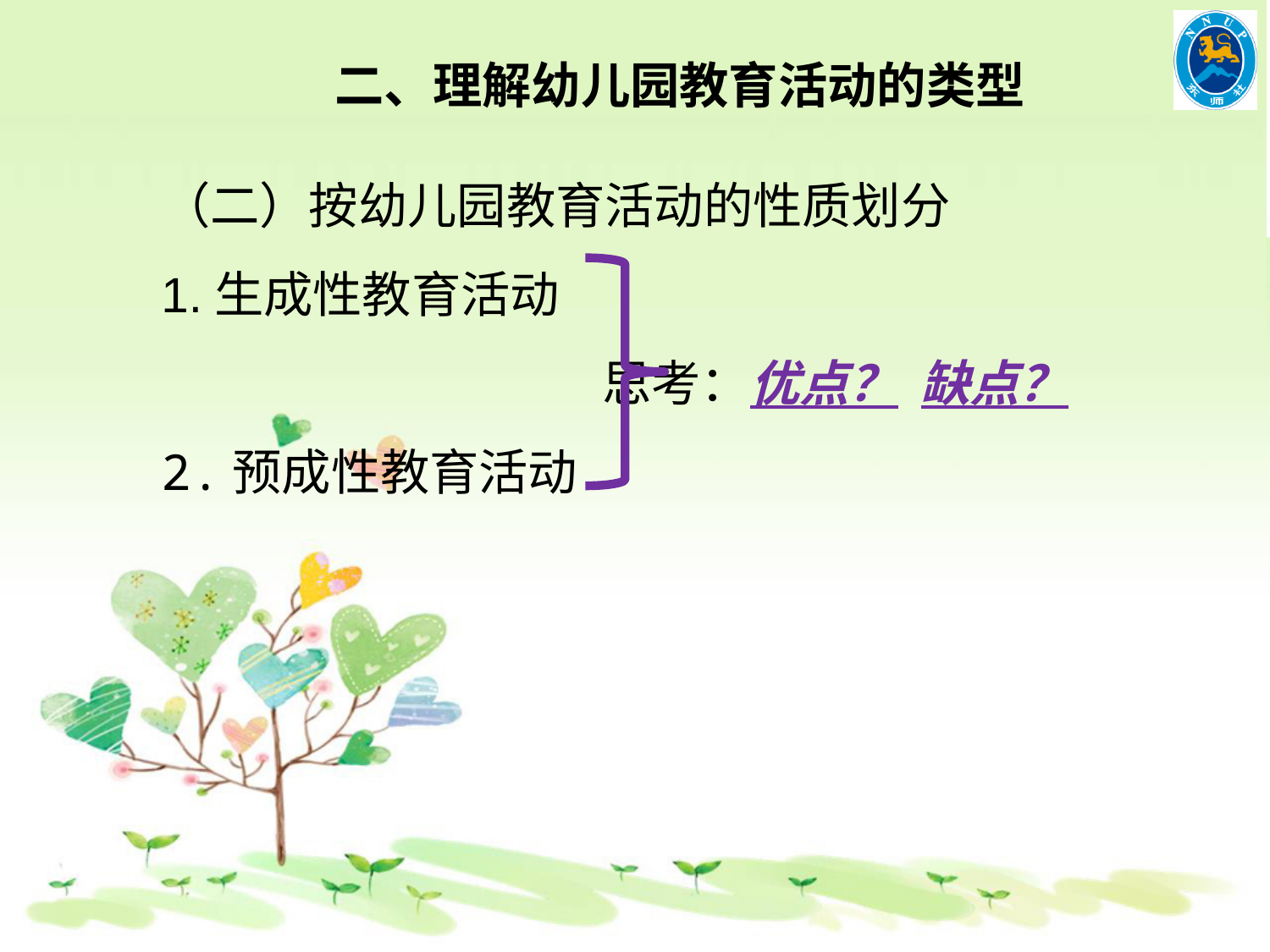

二、理解幼儿园教育活动的类型
（二）按幼儿园教育活动的性质划分
1.生成性教育活动
                                       思考：优点？  缺点？
2.预成性教育活动